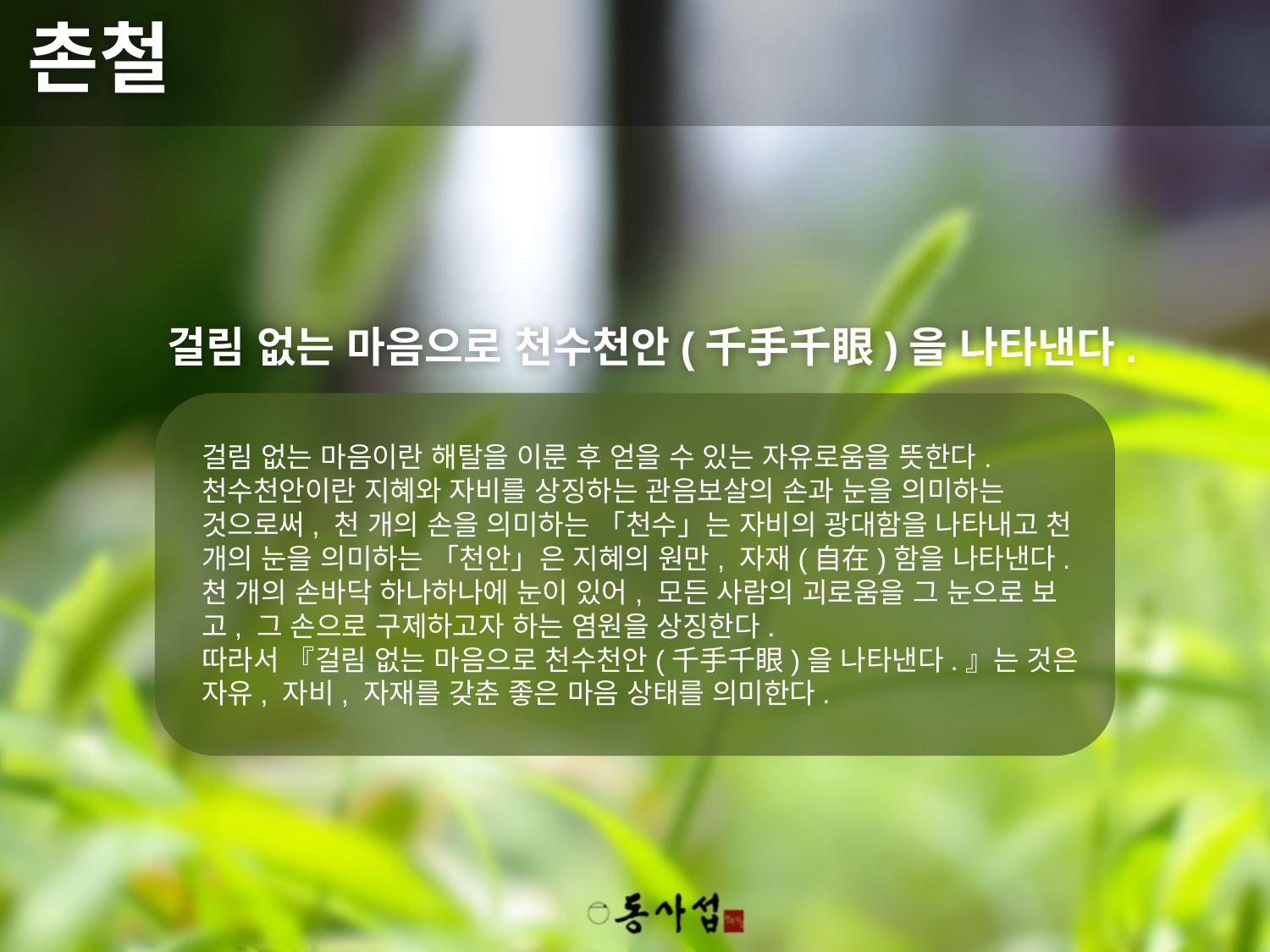

촌철
걸림 없는 마음으로 천수천안(千手千眼)을 나타낸다.
걸림 없는 마음이란 해탈을 이룬 후 얻을 수 있는 자유로움을 뜻한다.
천수천안이란 지혜와 자비를 상징하는 관음보살의 손과 눈을 의미하는 것으로써, 천 개의 손을 의미하는 「천수」는 자비의 광대함을 나타내고 천 개의 눈을 의미하는 「천안」은 지혜의 원만, 자재(自在)함을 나타낸다. 천 개의 손바닥 하나하나에 눈이 있어, 모든 사람의 괴로움을 그 눈으로 보고, 그 손으로 구제하고자 하는 염원을 상징한다.
따라서 『걸림 없는 마음으로 천수천안(千手千眼)을 나타낸다.』는 것은
자유, 자비, 자재를 갖춘 좋은 마음 상태를 의미한다.